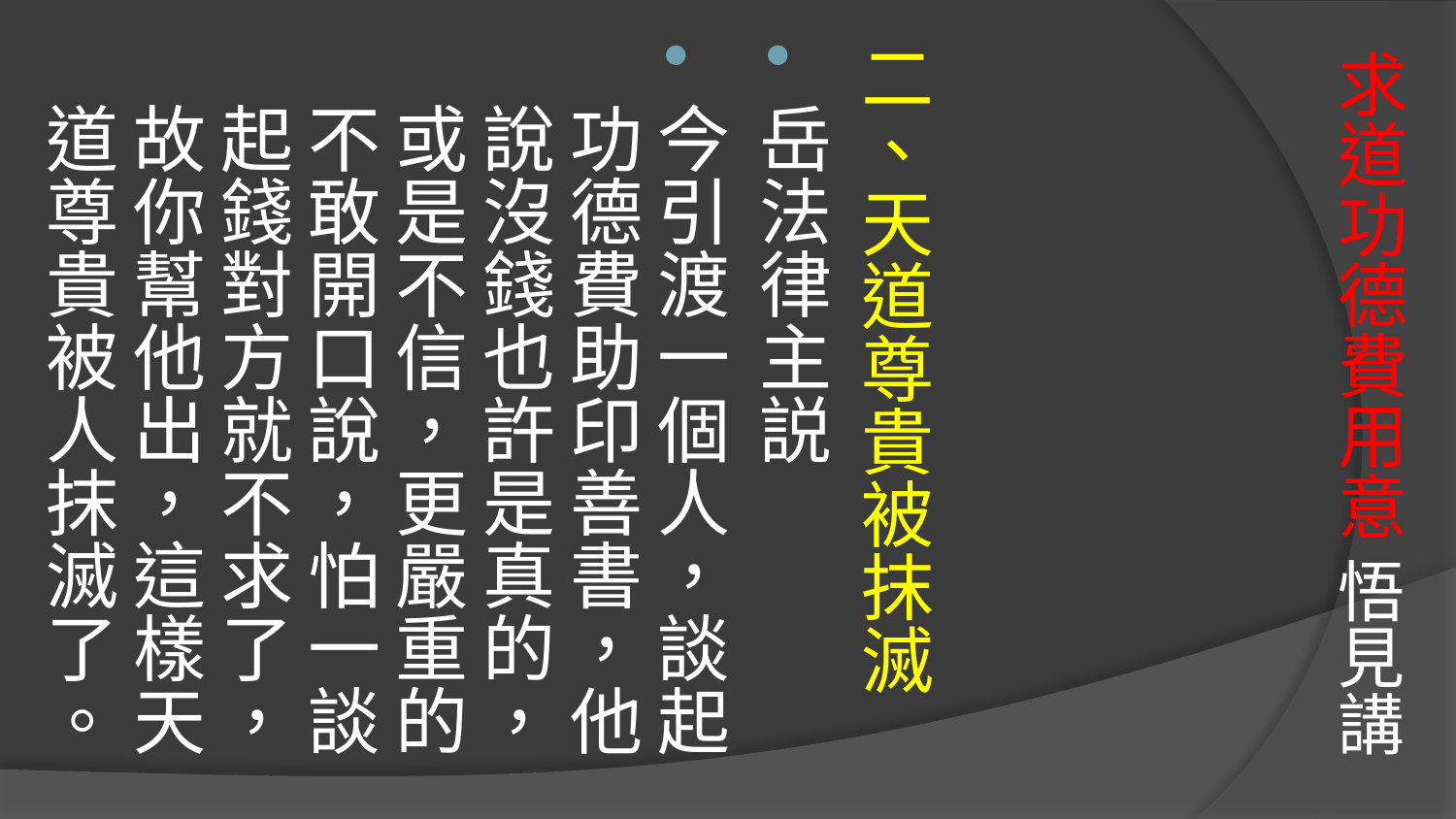

# 求道功德費用意 悟見講
二、天道尊貴被抹滅
岳法律主説
今引渡一個人，談起功德費助印善書，他說沒錢也許是真的，或是不信，更嚴重的不敢開口說，怕一談起錢對方就不求了，故你幫他出，這樣天道尊貴被人抹滅了。